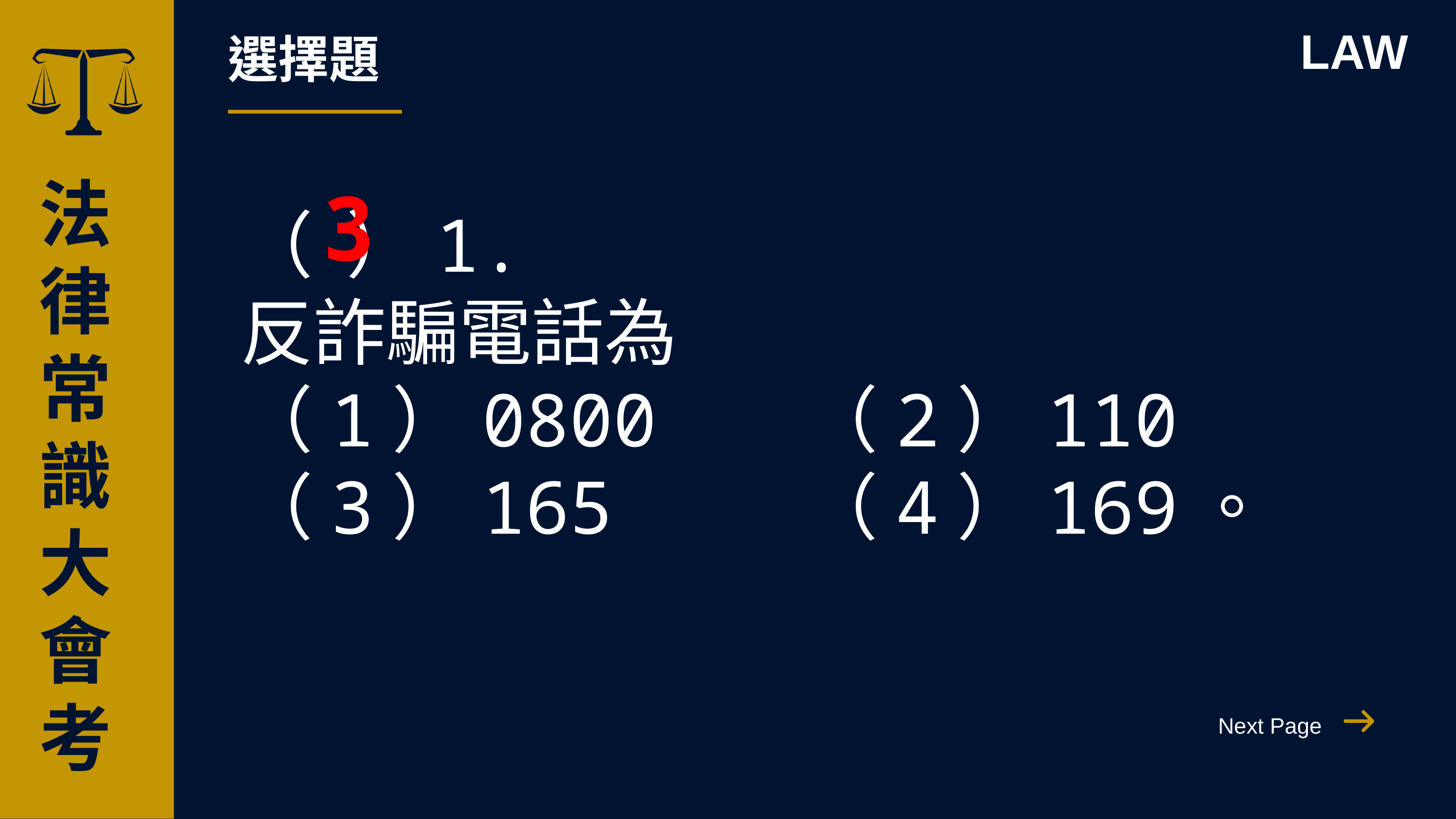

選擇題

LAW

（  ）1.
反詐騙電話為
（1）0800   （2）110
（3）165    （4）169。
法律常識
大會考
3
Next Page